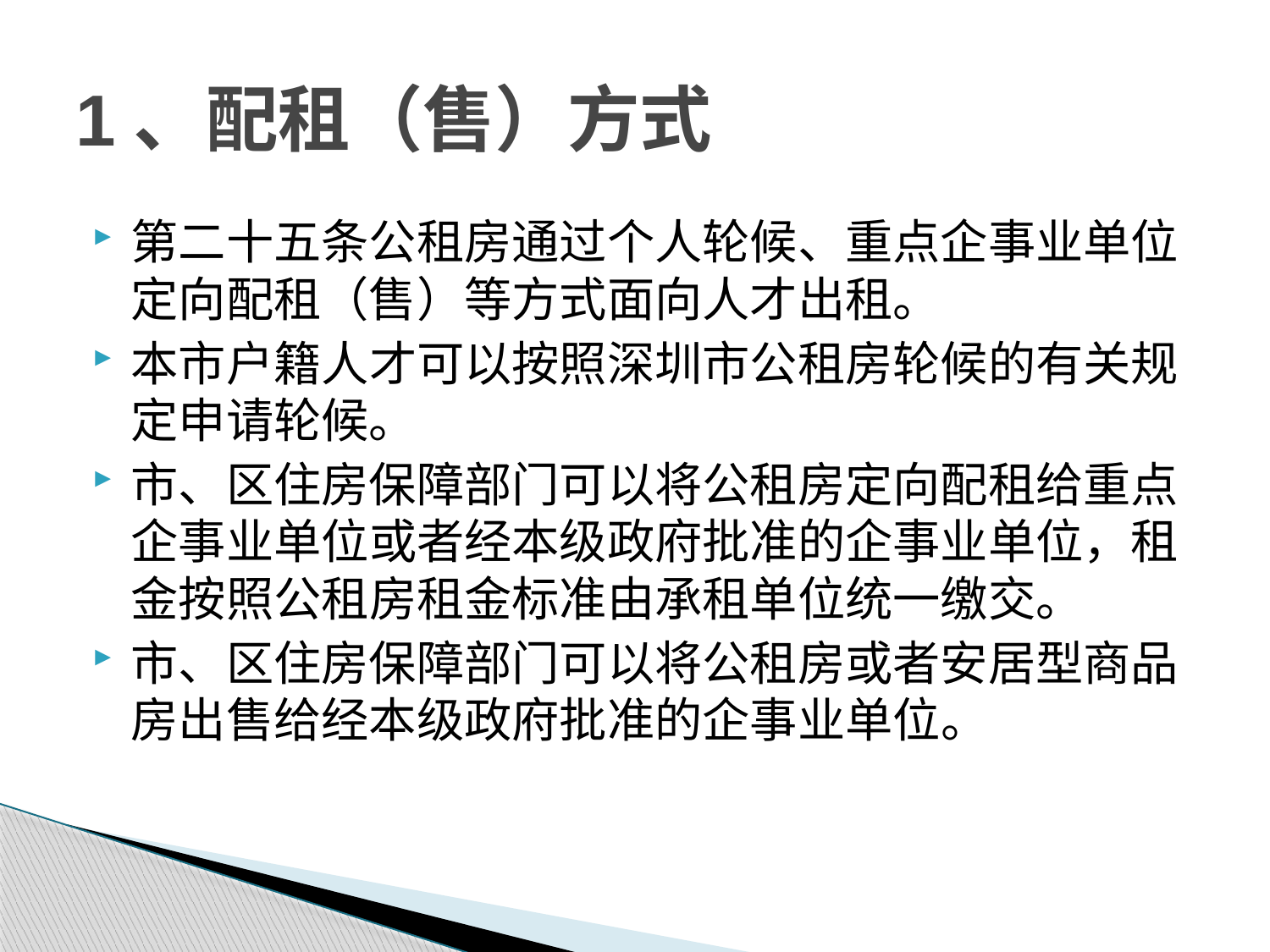

# 1、配租（售）方式
第二十五条公租房通过个人轮候、重点企事业单位定向配租（售）等方式面向人才出租。
本市户籍人才可以按照深圳市公租房轮候的有关规定申请轮候。
市、区住房保障部门可以将公租房定向配租给重点企事业单位或者经本级政府批准的企事业单位，租金按照公租房租金标准由承租单位统一缴交。
市、区住房保障部门可以将公租房或者安居型商品房出售给经本级政府批准的企事业单位。